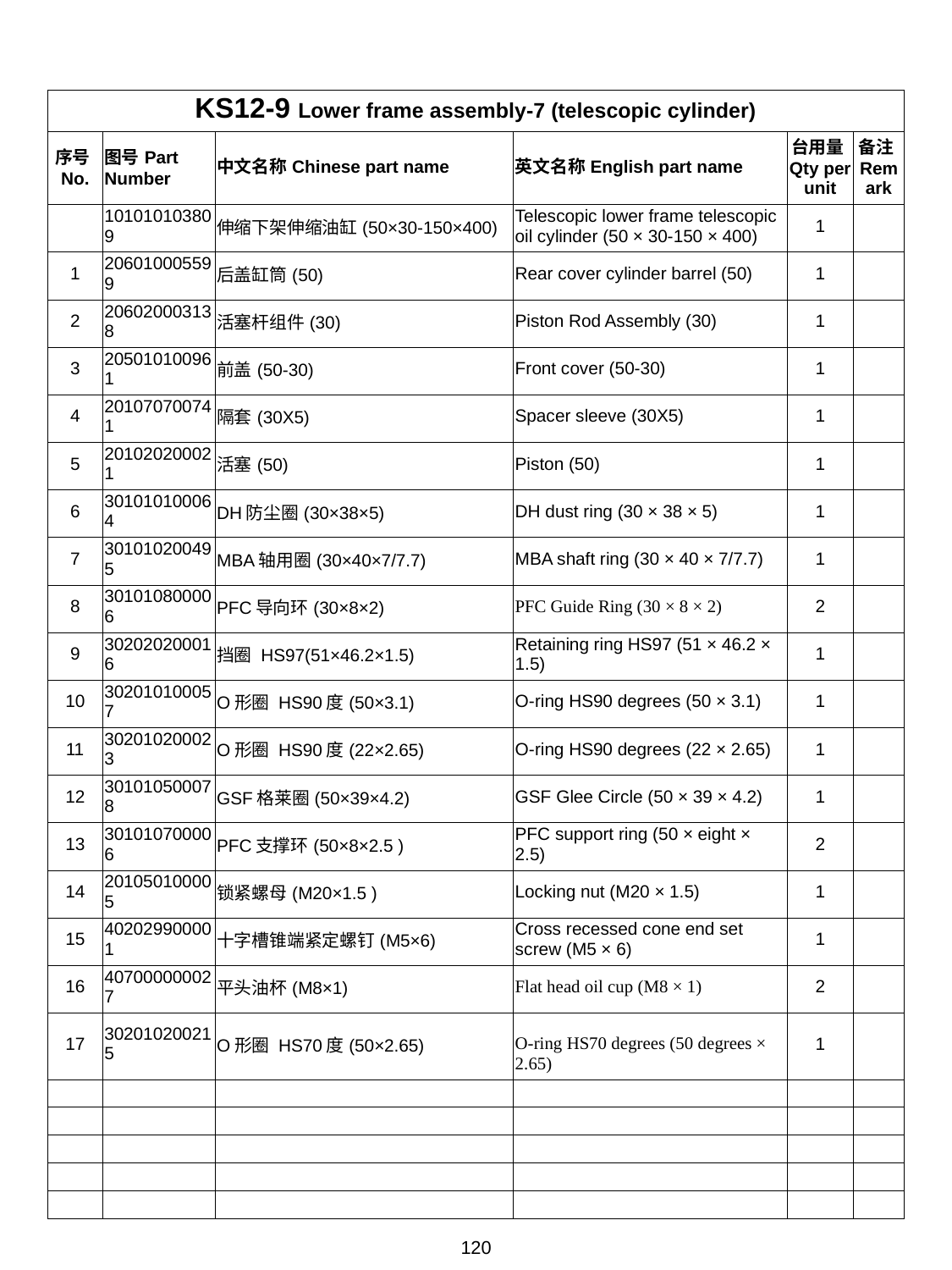

| KS12-9 Lower frame assembly-7 (telescopic cylinder) |  |  |  |  |  |
| --- | --- | --- | --- | --- | --- |
| 序号No. | 图号Part Number | 中文名称Chinese part name | 英文名称English part name | 台用量Qty per unit | 备注Remark |
|  | 101010103809 | 伸缩下架伸缩油缸(50×30-150×400) | Telescopic lower frame telescopic oil cylinder (50 × 30-150 × 400) | 1 |  |
| 1 | 206010005599 | 后盖缸筒(50) | Rear cover cylinder barrel (50) | 1 |  |
| 2 | 206020003138 | 活塞杆组件(30) | Piston Rod Assembly (30) | 1 |  |
| 3 | 205010100961 | 前盖(50-30) | Front cover (50-30) | 1 |  |
| 4 | 201070700741 | 隔套(30X5) | Spacer sleeve (30X5) | 1 |  |
| 5 | 201020200021 | 活塞(50) | Piston (50) | 1 |  |
| 6 | 301010100064 | DH防尘圈(30×38×5) | DH dust ring (30 × 38 × 5) | 1 |  |
| 7 | 301010200495 | MBA轴用圈(30×40×7/7.7) | MBA shaft ring (30 × 40 × 7/7.7) | 1 |  |
| 8 | 301010800006 | PFC导向环(30×8×2) | PFC Guide Ring (30 × 8 × 2) | 2 |  |
| 9 | 302020200016 | 挡圈 HS97(51×46.2×1.5) | Retaining ring HS97 (51 × 46.2 × 1.5) | 1 |  |
| 10 | 302010100057 | O形圈 HS90度(50×3.1) | O-ring HS90 degrees (50 × 3.1) | 1 |  |
| 11 | 302010200023 | O形圈 HS90度(22×2.65) | O-ring HS90 degrees (22 × 2.65) | 1 |  |
| 12 | 301010500078 | GSF格莱圈(50×39×4.2) | GSF Glee Circle (50 × 39 × 4.2) | 1 |  |
| 13 | 301010700006 | PFC支撑环(50×8×2.5 ) | PFC support ring (50 × eight × 2.5) | 2 |  |
| 14 | 201050100005 | 锁紧螺母(M20×1.5 ) | Locking nut (M20 × 1.5) | 1 |  |
| 15 | 402029900001 | 十字槽锥端紧定螺钉(M5×6) | Cross recessed cone end set screw (M5 × 6) | 1 |  |
| 16 | 407000000027 | 平头油杯(M8×1) | Flat head oil cup (M8 × 1) | 2 |  |
| 17 | 302010200215 | O形圈 HS70度(50×2.65) | O-ring HS70 degrees (50 degrees × 2.65) | 1 |  |
|  |  |  |  |  |  |
|  |  |  |  |  |  |
|  |  |  |  |  |  |
|  |  |  |  |  |  |
|  |  |  |  |  |  |
120